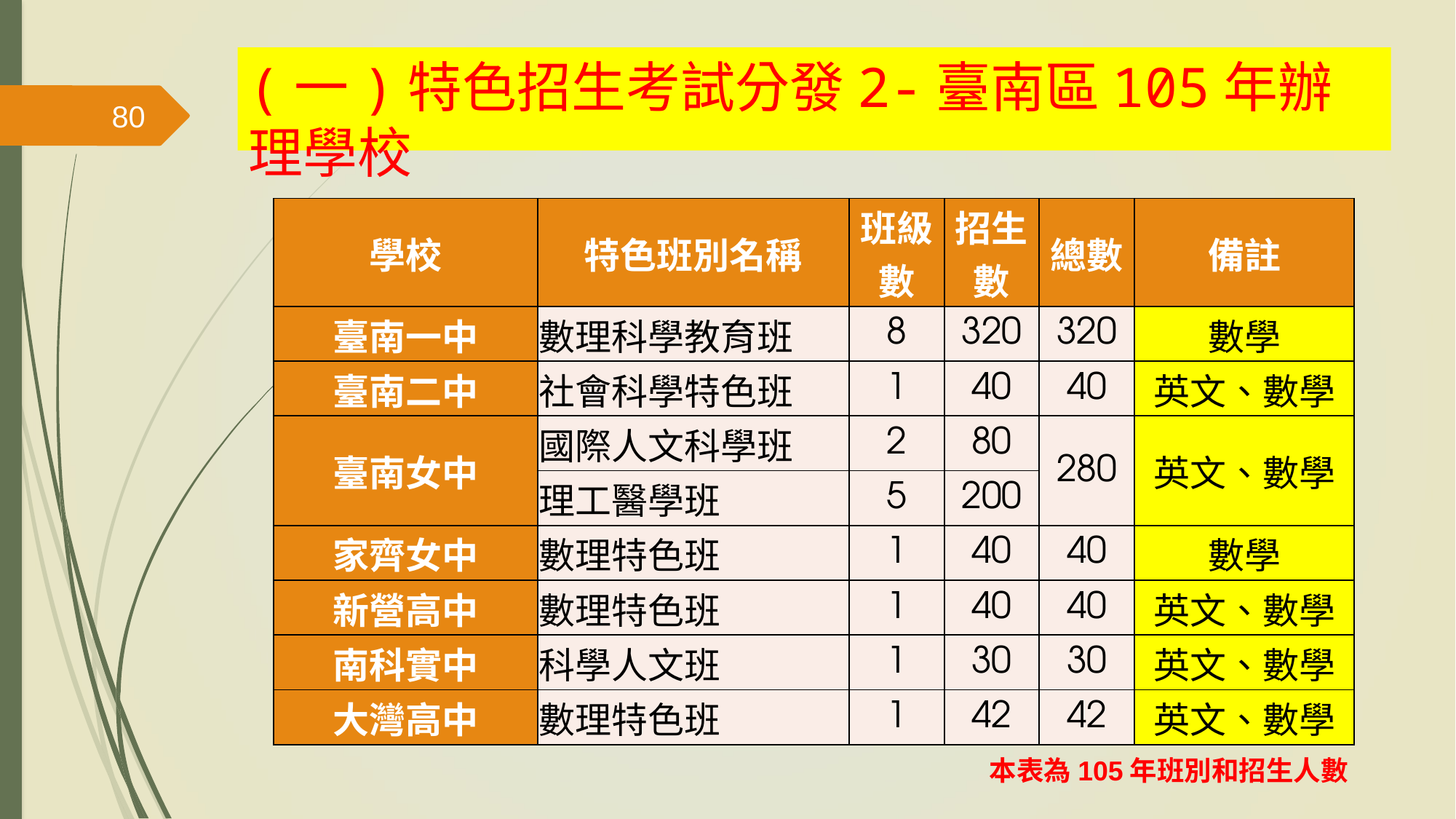

(一)特色招生考試分發2-臺南區105年辦理學校
80
| 學校 | 特色班別名稱 | 班級數 | 招生數 | 總數 | 備註 |
| --- | --- | --- | --- | --- | --- |
| 臺南一中 | 數理科學教育班 | 8 | 320 | 320 | 數學 |
| 臺南二中 | 社會科學特色班 | 1 | 40 | 40 | 英文、數學 |
| 臺南女中 | 國際人文科學班 | 2 | 80 | 280 | 英文、數學 |
|  | 理工醫學班 | 5 | 200 |  |  |
| 家齊女中 | 數理特色班 | 1 | 40 | 40 | 數學 |
| 新營高中 | 數理特色班 | 1 | 40 | 40 | 英文、數學 |
| 南科實中 | 科學人文班 | 1 | 30 | 30 | 英文、數學 |
| 大灣高中 | 數理特色班 | 1 | 42 | 42 | 英文、數學 |
本表為105年班別和招生人數